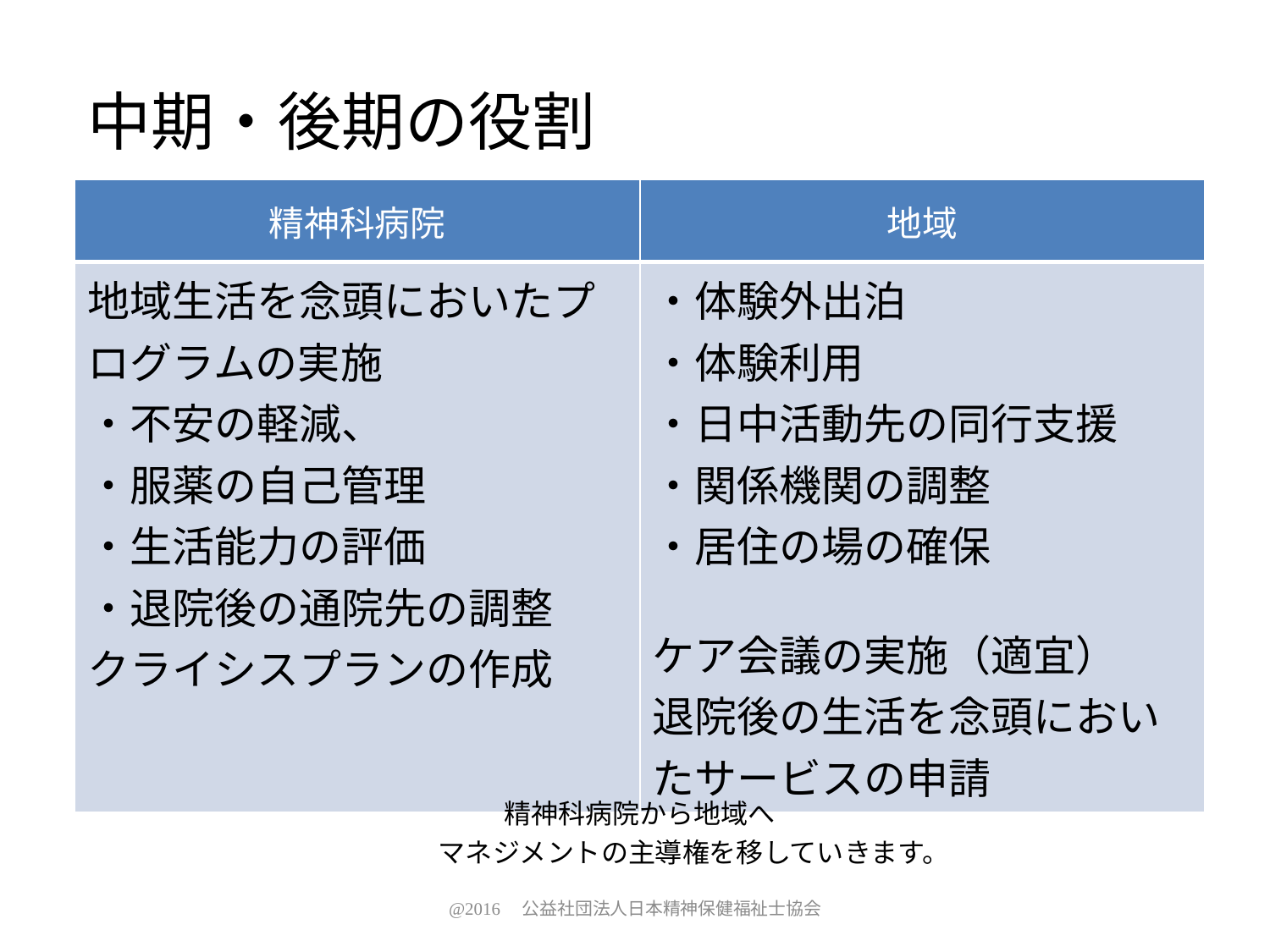

# 中期・後期の役割
| 精神科病院 | 地域 |
| --- | --- |
| 地域生活を念頭においたプログラムの実施 ・不安の軽減、 ・服薬の自己管理 ・生活能力の評価 ・退院後の通院先の調整 クライシスプランの作成 | ・体験外出泊 ・体験利用 ・日中活動先の同行支援 ・関係機関の調整 ・居住の場の確保 ケア会議の実施（適宜） 退院後の生活を念頭においたサービスの申請 |
精神科病院から地域へ
　　　　マネジメントの主導権を移していきます。
@2016　公益社団法人日本精神保健福祉士協会